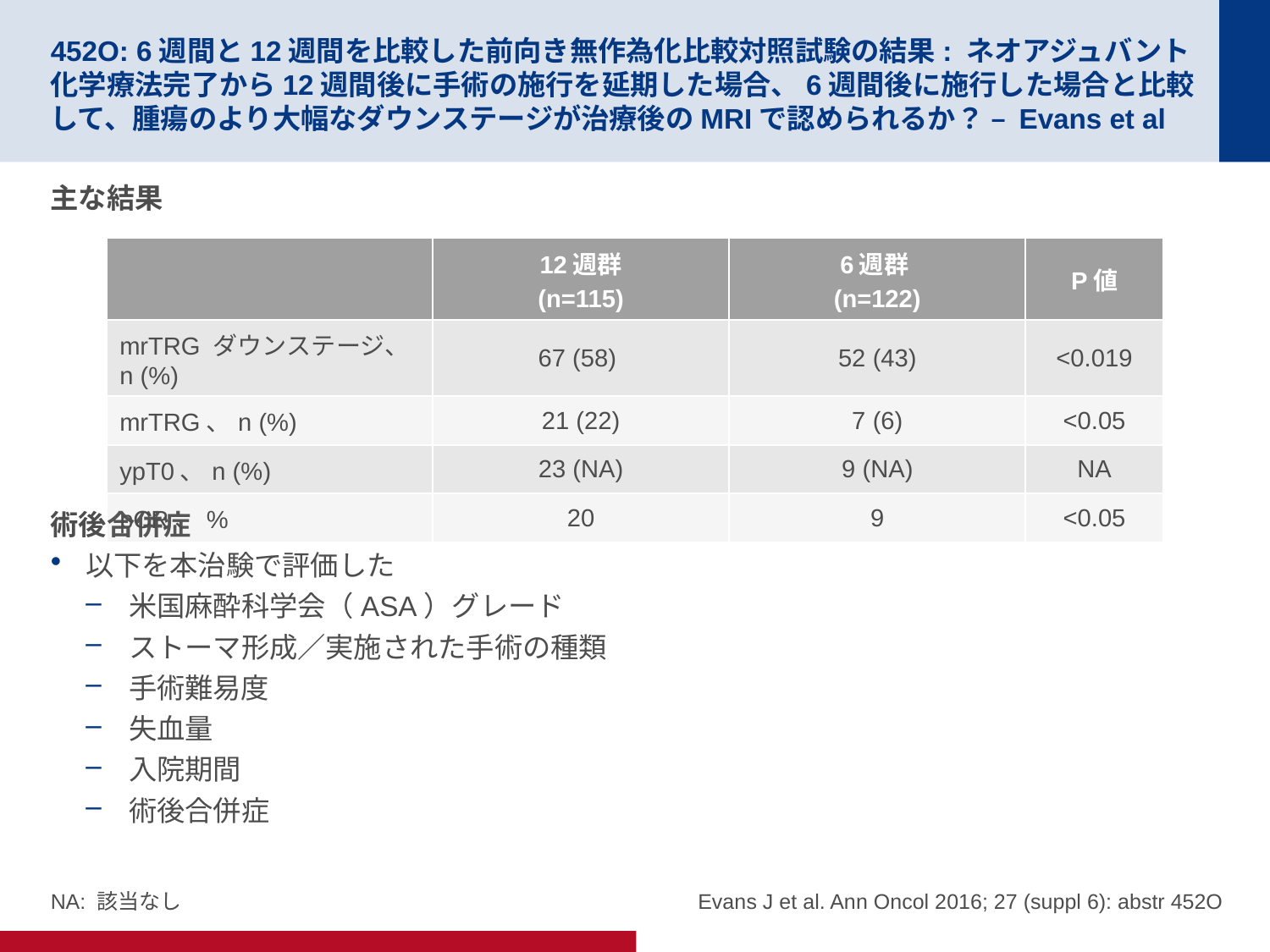

# 452O: 6週間と12週間を比較した前向き無作為化比較対照試験の結果: ネオアジュバント化学療法完了から12週間後に手術の施行を延期した場合、6週間後に施行した場合と比較して、腫瘍のより大幅なダウンステージが治療後のMRIで認められるか？ – Evans et al
主な結果

術後合併症
以下を本治験で評価した
米国麻酔科学会（ASA）グレード
ストーマ形成／実施された手術の種類
手術難易度
失血量
入院期間
術後合併症
|  | 12週群 (n=115) | 6週群 (n=122) | P値 |
| --- | --- | --- | --- |
| mrTRG ダウンステージ、n (%) | 67 (58) | 52 (43) | <0.019 |
| mrTRG、n (%) | 21 (22) | 7 (6) | <0.05 |
| ypT0、n (%) | 23 (NA) | 9 (NA) | NA |
| pCR、% | 20 | 9 | <0.05 |
Evans J et al. Ann Oncol 2016; 27 (suppl 6): abstr 452O
NA: 該当なし